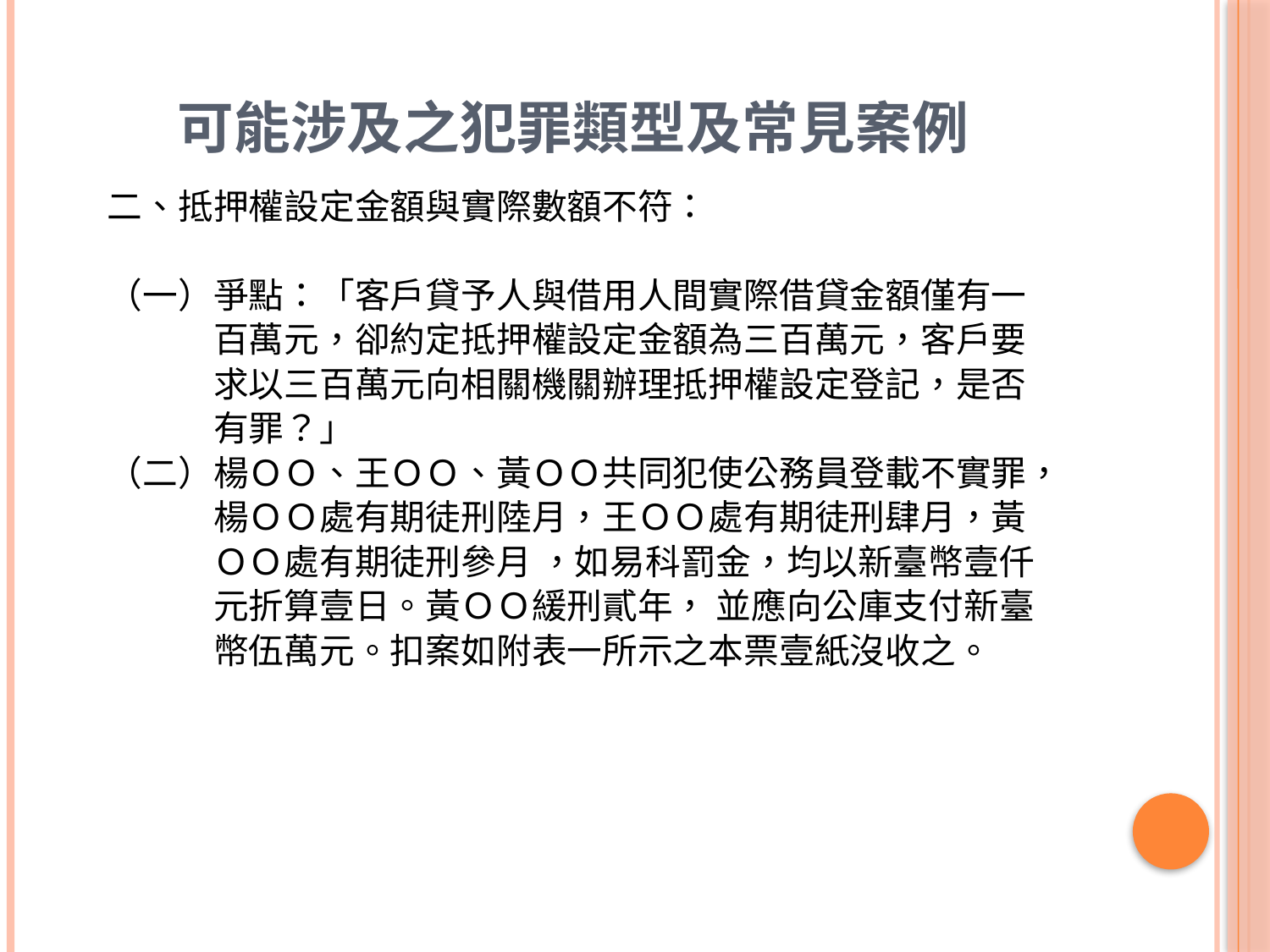

# 可能涉及之犯罪類型及常見案例
二、抵押權設定金額與實際數額不符：

（一）爭點：「客戶貸予人與借用人間實際借貸金額僅有一
　　　百萬元，卻約定抵押權設定金額為三百萬元，客戶要
　　　求以三百萬元向相關機關辦理抵押權設定登記，是否
　　　有罪？」
（二）楊ＯＯ、王ＯＯ、黃ＯＯ共同犯使公務員登載不實罪，
　　　楊ＯＯ處有期徒刑陸月，王ＯＯ處有期徒刑肆月，黃
　　　ＯＯ處有期徒刑參月 ，如易科罰金，均以新臺幣壹仟
　　　元折算壹日。黃ＯＯ緩刑貳年， 並應向公庫支付新臺
　　　幣伍萬元。扣案如附表一所示之本票壹紙沒收之。